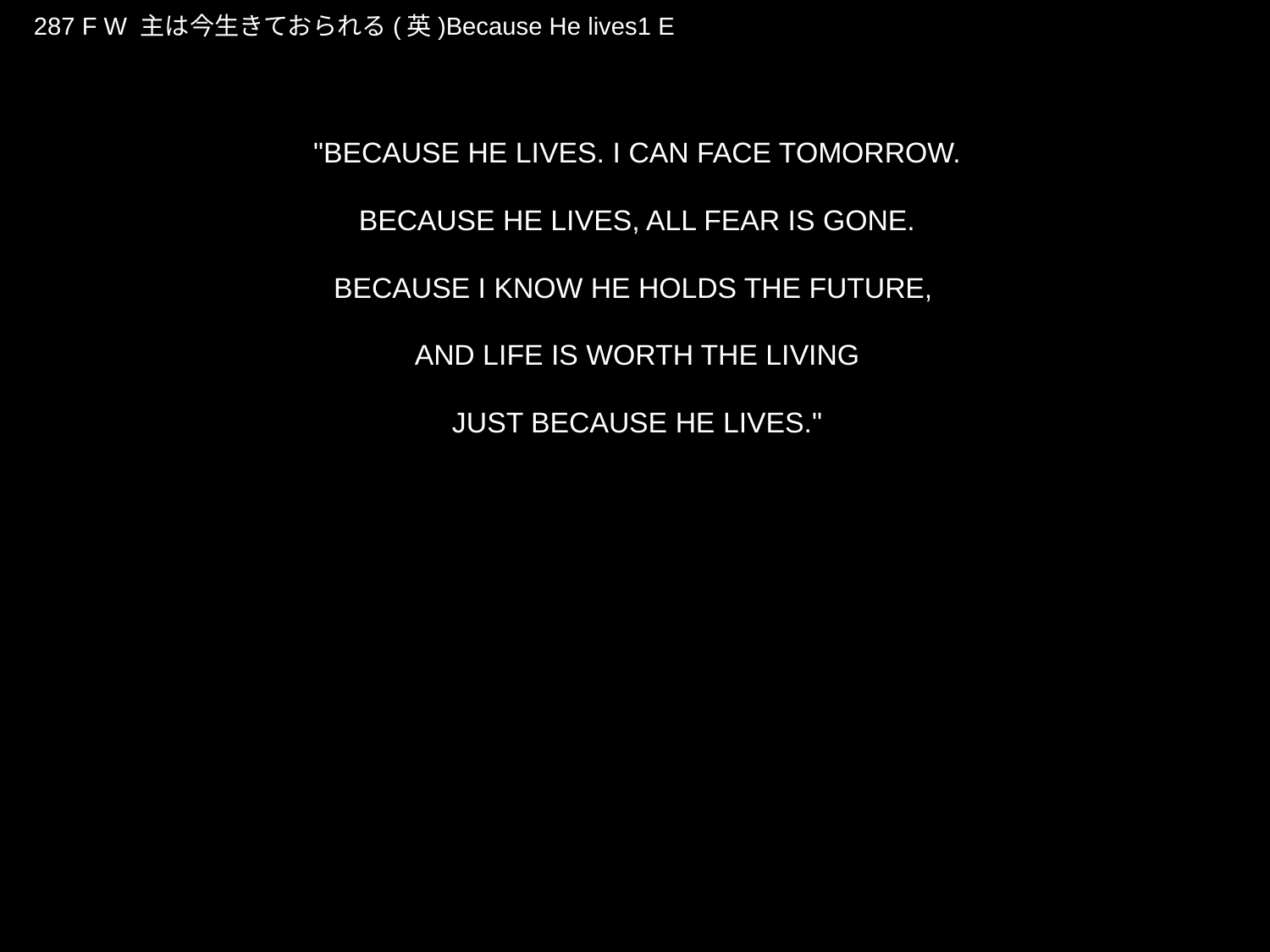

しゅはいまいきておられる
★W
287 F W 主は今生きておられる(英)Because He lives1 E
★４
"BECAUSE HE LIVES. I CAN FACE TOMORROW.
BECAUSE HE LIVES, ALL FEAR IS GONE.
BECAUSE I KNOW HE HOLDS THE FUTURE,
AND LIFE IS WORTH THE LIVING
JUST BECAUSE HE LIVES."